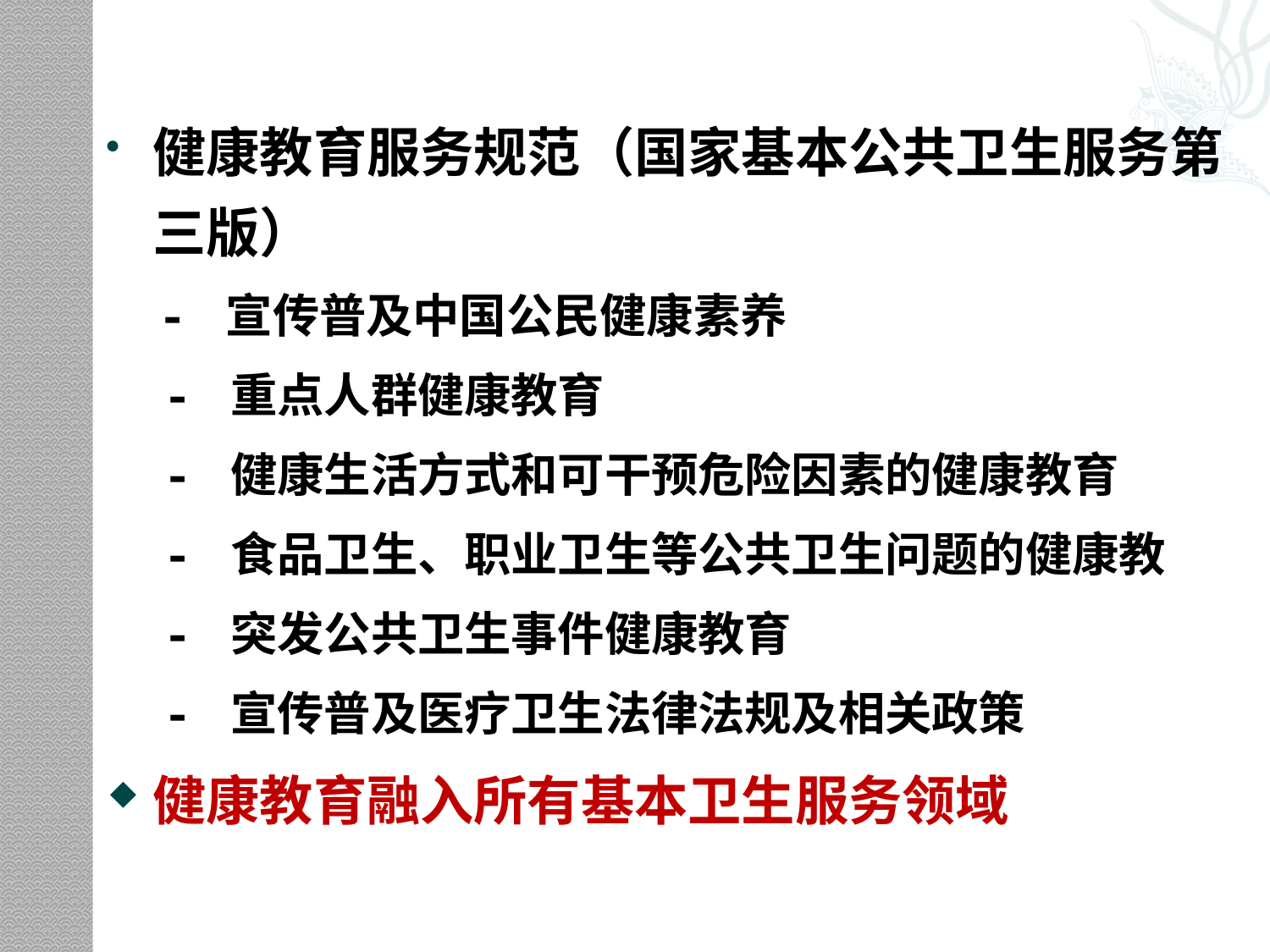

#
健康教育服务规范（国家基本公共卫生服务第三版）
    - 宣传普及中国公民健康素养
  - 重点人群健康教育
  - 健康生活方式和可干预危险因素的健康教育
  - 食品卫生、职业卫生等公共卫生问题的健康教
  - 突发公共卫生事件健康教育
  - 宣传普及医疗卫生法律法规及相关政策
健康教育融入所有基本卫生服务领域